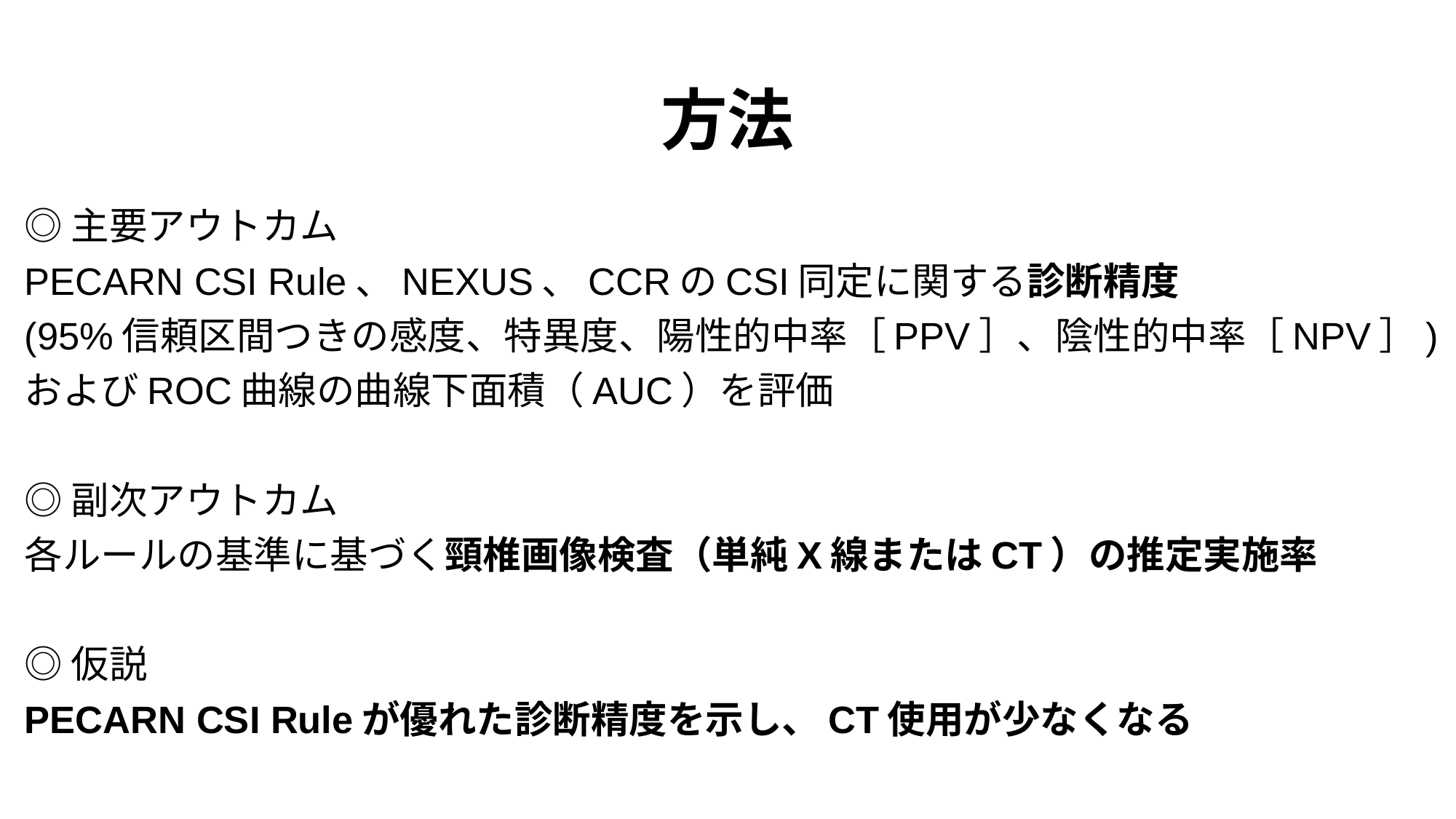

# 方法
◎主要アウトカム
PECARN CSI Rule、NEXUS、CCRのCSI同定に関する診断精度
(95%信頼区間つきの感度、特異度、陽性的中率［PPV］、陰性的中率［NPV］)
およびROC曲線の曲線下面積（AUC）を評価

◎副次アウトカム
各ルールの基準に基づく頸椎画像検査（単純X線またはCT）の推定実施率

◎仮説
PECARN CSI Ruleが優れた診断精度を示し、CT使用が少なくなる